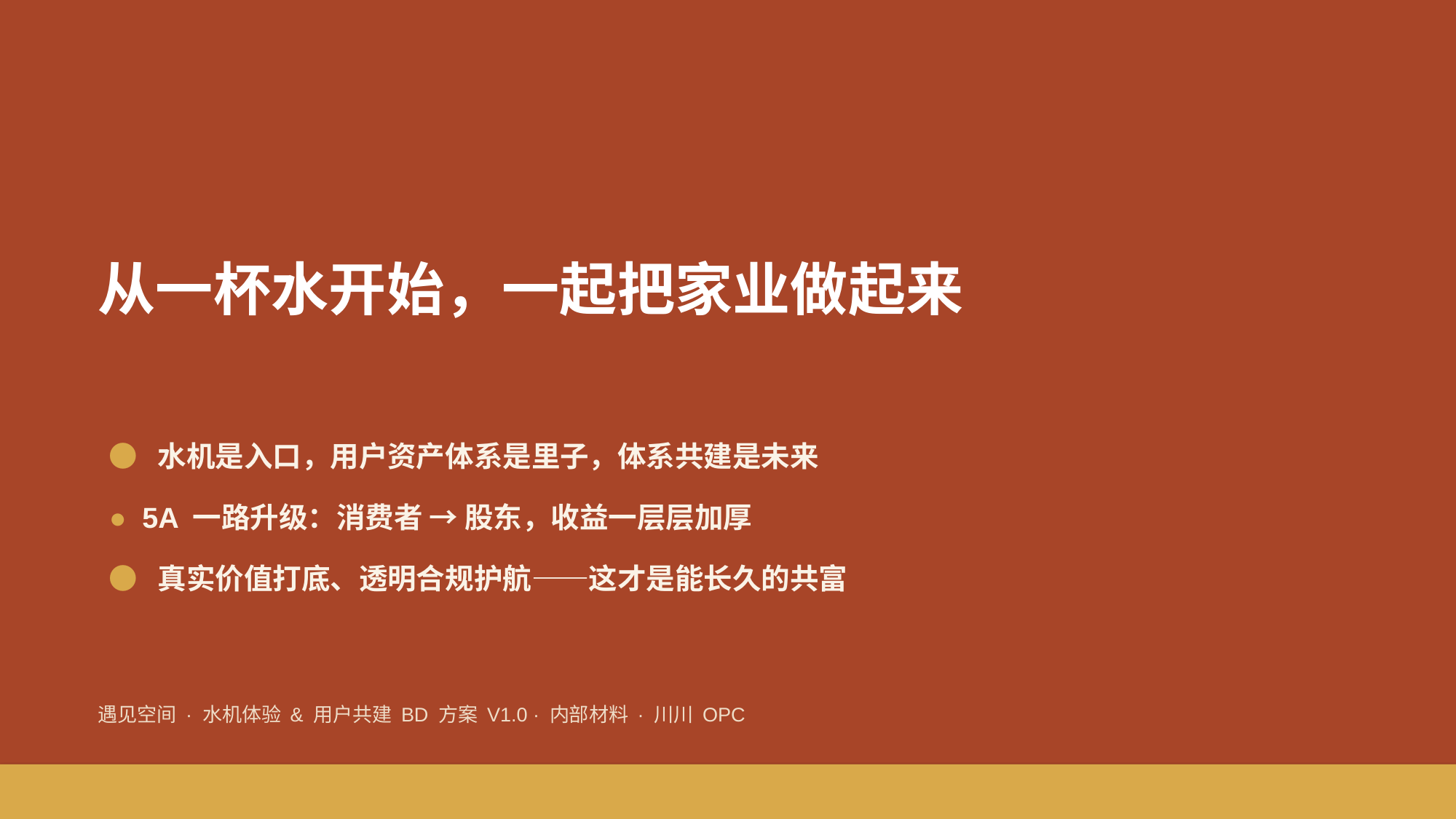

从一杯水开始，一起把家业做起来
●  水机是入口，用户资产体系是里子，体系共建是未来
●  5A 一路升级：消费者 → 股东，收益一层层加厚
●  真实价值打底、透明合规护航——这才是能长久的共富
遇见空间 · 水机体验 & 用户共建 BD 方案 V1.0 · 内部材料 · 川川 OPC